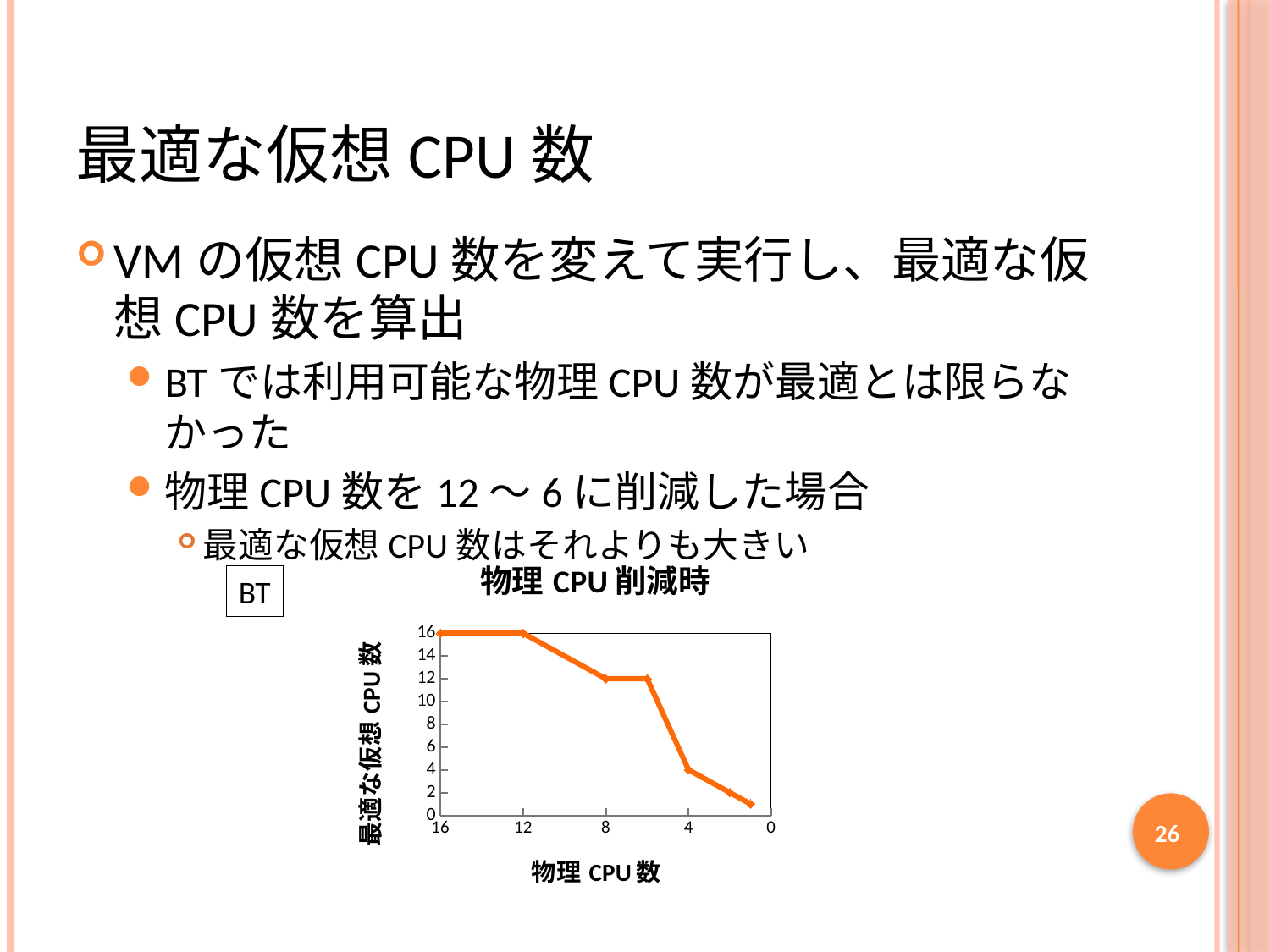

# 最適な仮想CPU数
VMの仮想CPU数を変えて実行し、最適な仮想CPU数を算出
BTでは利用可能な物理CPU数が最適とは限らなかった
物理CPU数を12～6に削減した場合
最適な仮想CPU数はそれよりも大きい

### Chart: 物理CPU削減時

| Category |  |
|---|---|
BT
26